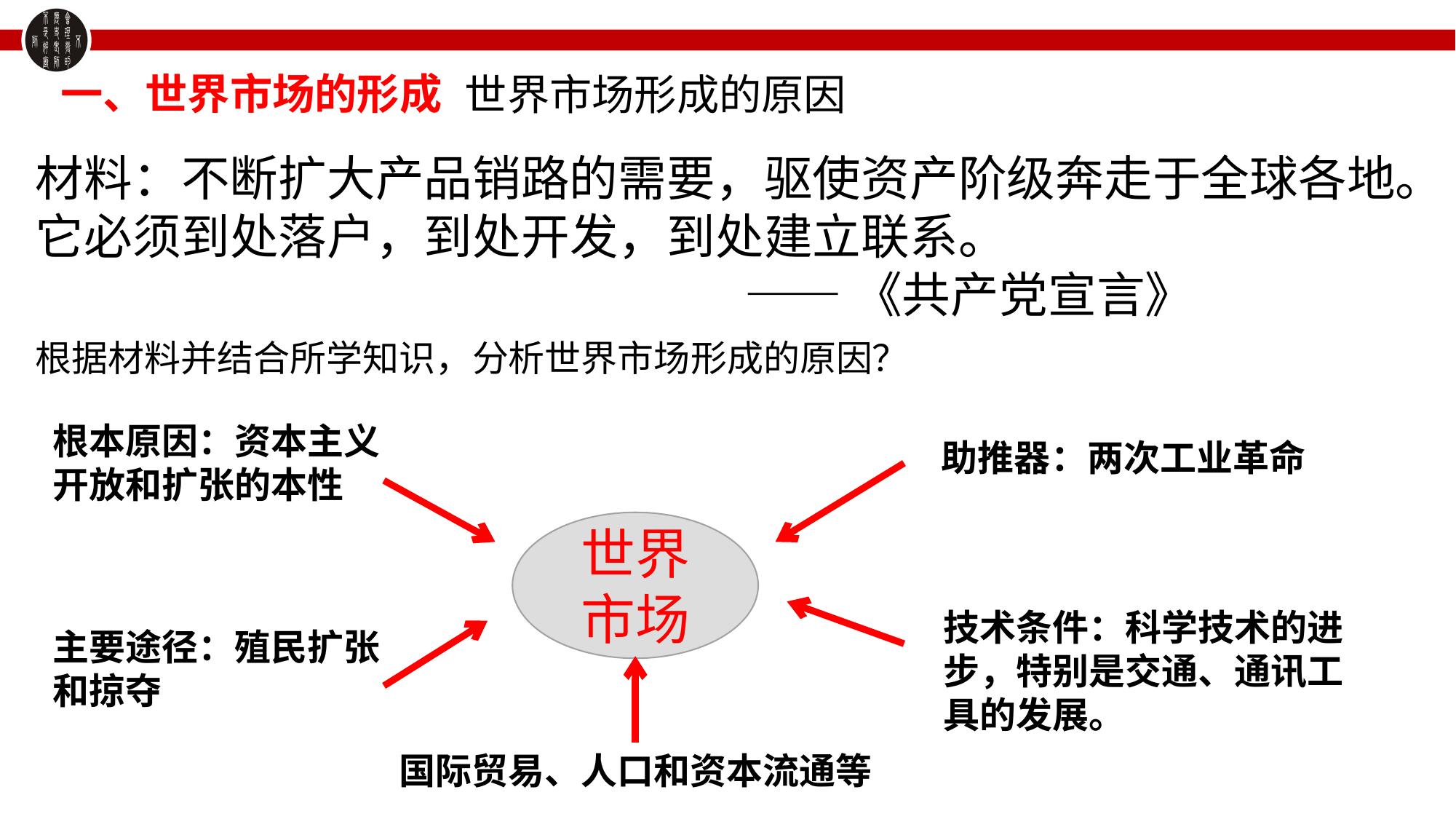

一、世界市场的形成
世界市场形成的原因
材料：不断扩大产品销路的需要，驱使资产阶级奔走于全球各地。它必须到处落户，到处开发，到处建立联系。
                                                                 ——《共产党宣言》
根据材料并结合所学知识，分析世界市场形成的原因？
根本原因：资本主义开放和扩张的本性
助推器：两次工业革命
世界市场
技术条件：科学技术的进步，特别是交通、通讯工具的发展。
主要途径：殖民扩张和掠夺
国际贸易、人口和资本流通等